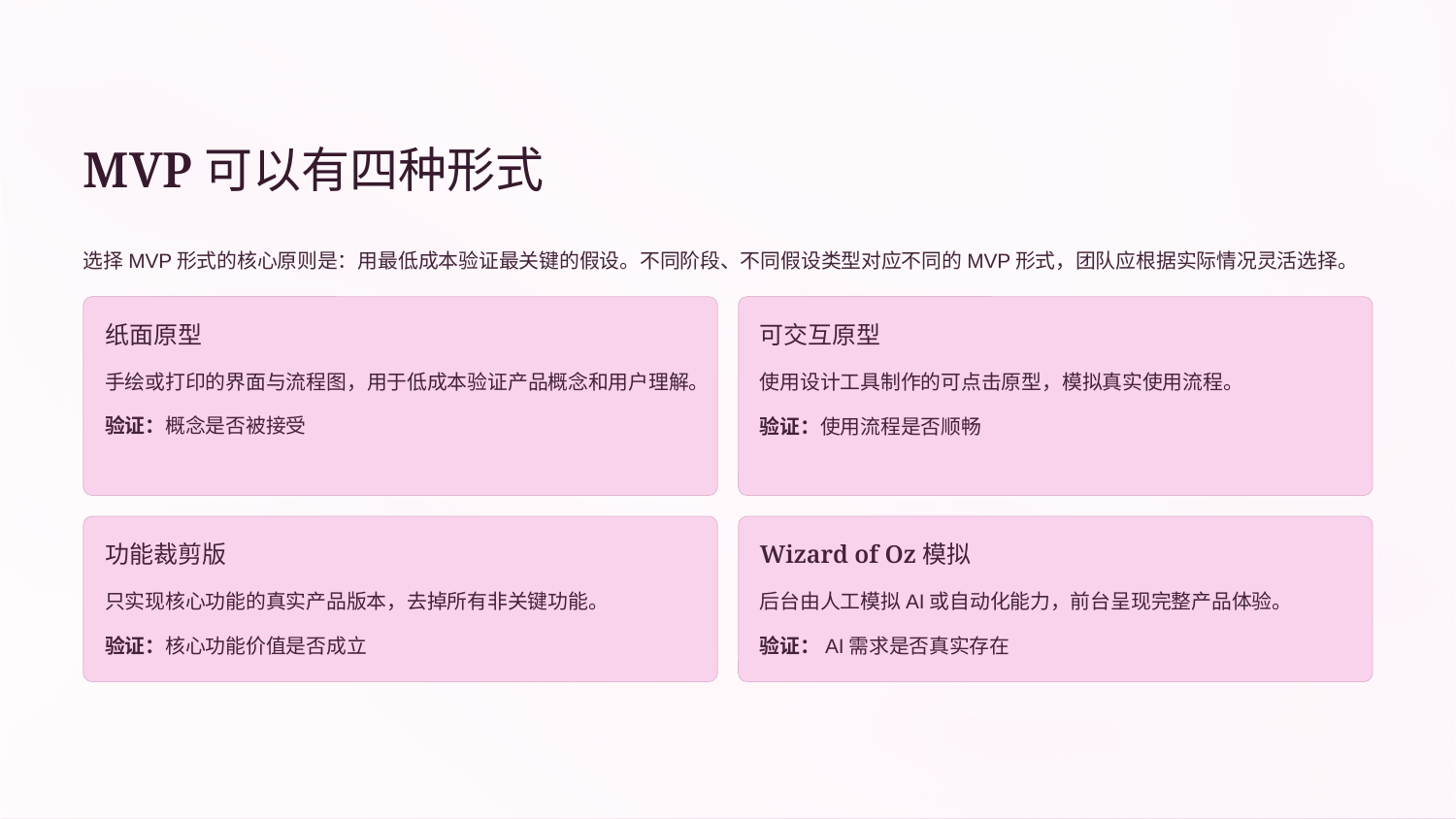

MVP可以有四种形式
选择MVP形式的核心原则是：用最低成本验证最关键的假设。不同阶段、不同假设类型对应不同的MVP形式，团队应根据实际情况灵活选择。

纸面原型
可交互原型
手绘或打印的界面与流程图，用于低成本验证产品概念和用户理解。
验证：概念是否被接受
使用设计工具制作的可点击原型，模拟真实使用流程。
验证：使用流程是否顺畅

功能裁剪版
Wizard of Oz模拟
只实现核心功能的真实产品版本，去掉所有非关键功能。
验证：核心功能价值是否成立
后台由人工模拟AI或自动化能力，前台呈现完整产品体验。
验证：AI需求是否真实存在